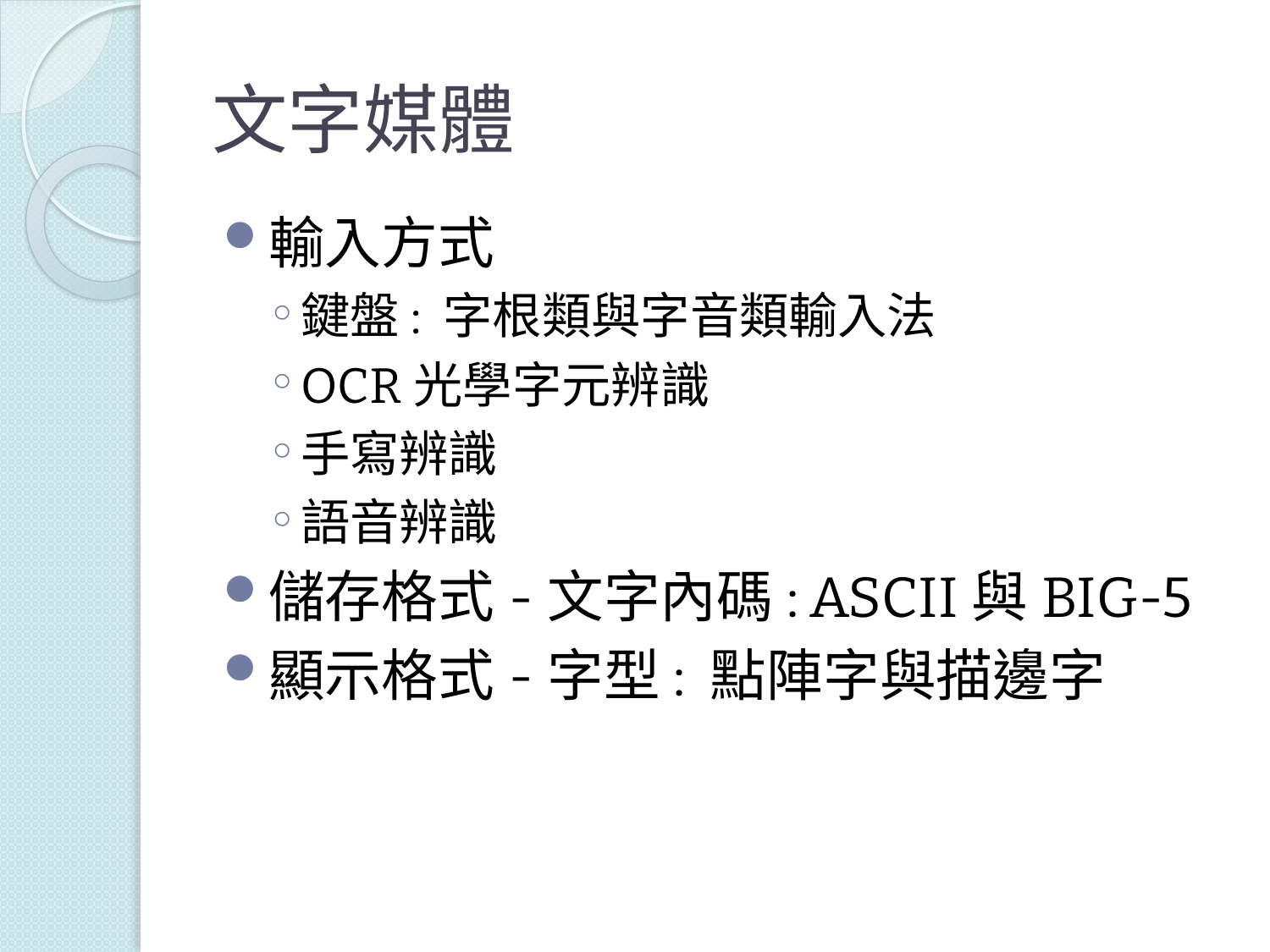

# 文字媒體
輸入方式
鍵盤: 字根類與字音類輸入法
OCR光學字元辨識
手寫辨識
語音辨識
儲存格式-文字內碼: ASCII與BIG-5
顯示格式-字型: 點陣字與描邊字